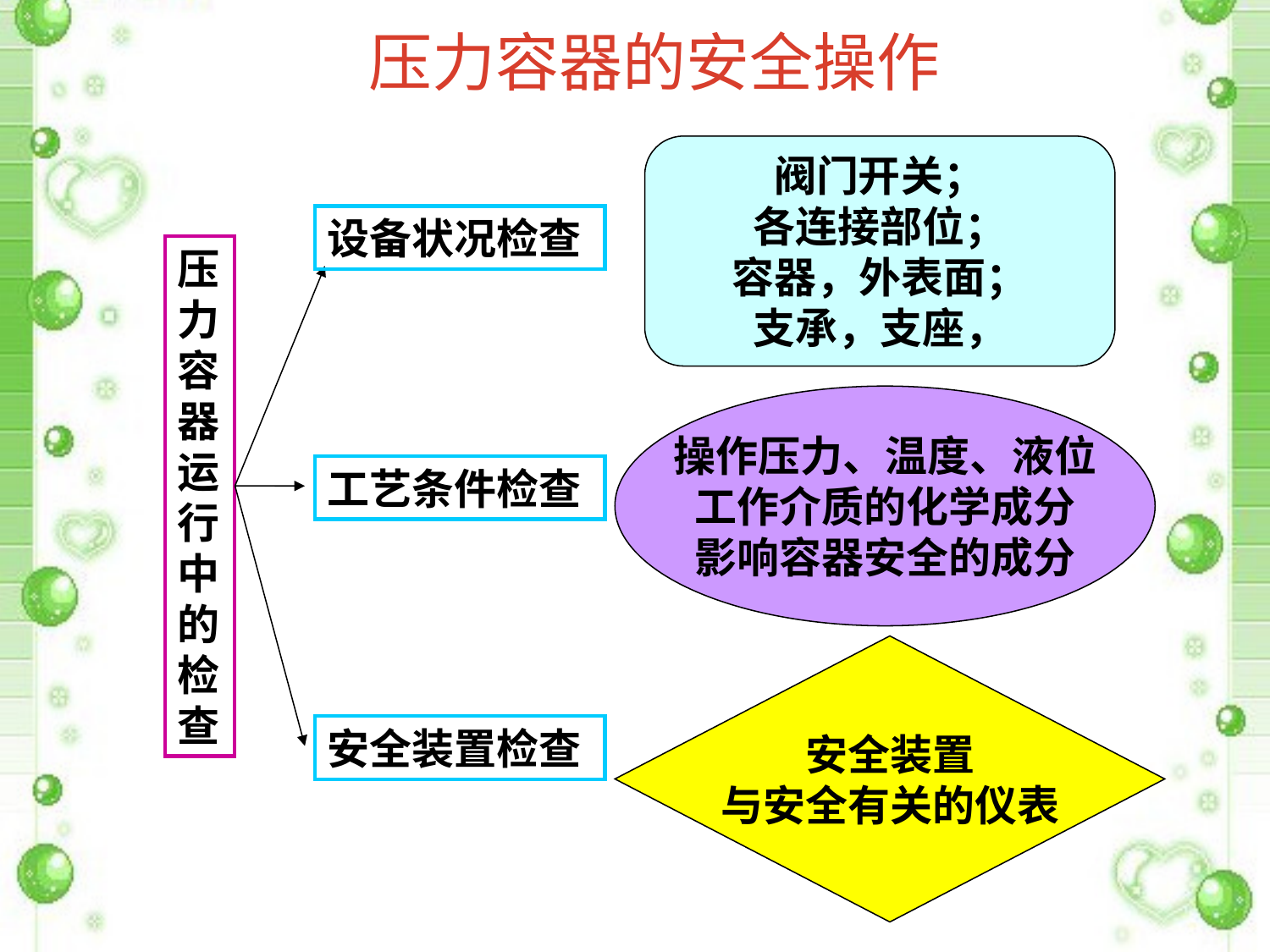

# 压力容器的安全操作
阀门开关；
各连接部位；
容器，外表面；
支承，支座，
设备状况检查
压力容器运行中的检查

操作压力、温度、液位
工作介质的化学成分
影响容器安全的成分
工艺条件检查

安全装置
与安全有关的仪表
安全装置检查